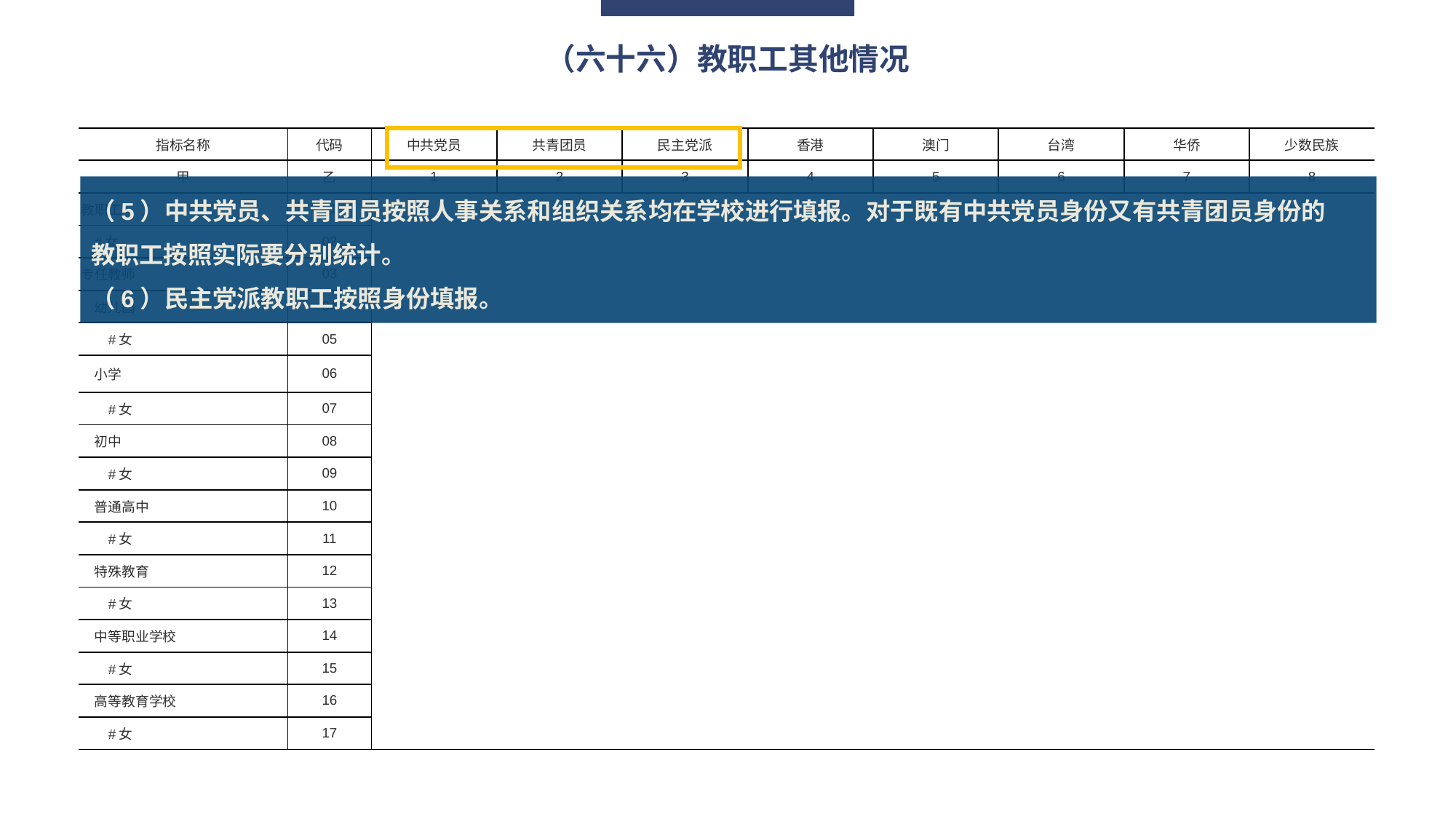

（六十六）教职工其他情况
| 指标名称 | 代码 | 中共党员 | 共青团员 | 民主党派 | 香港 | 澳门 | 台湾 | 华侨 | 少数民族 |
| --- | --- | --- | --- | --- | --- | --- | --- | --- | --- |
| 甲 | 乙 | 1 | 2 | 3 | 4 | 5 | 6 | 7 | 8 |
| 教职工 | 01 |  |  |  |  |  |  |  |  |
| #女 | 02 |  |  |  |  |  |  |  |  |
| 专任教师 | 03 |  |  |  |  |  |  |  |  |
| 幼儿园 | 04 |  |  |  |  |  |  |  |  |
| #女 | 05 |  |  |  |  |  |  |  |  |
| 小学 | 06 |  |  |  |  |  |  |  |  |
| #女 | 07 |  |  |  |  |  |  |  |  |
| 初中 | 08 |  |  |  |  |  |  |  |  |
| #女 | 09 |  |  |  |  |  |  |  |  |
| 普通高中 | 10 |  |  |  |  |  |  |  |  |
| #女 | 11 |  |  |  |  |  |  |  |  |
| 特殊教育 | 12 |  |  |  |  |  |  |  |  |
| #女 | 13 |  |  |  |  |  |  |  |  |
| 中等职业学校 | 14 |  |  |  |  |  |  |  |  |
| #女 | 15 |  |  |  |  |  |  |  |  |
| 高等教育学校 | 16 |  |  |  |  |  |  |  |  |
| #女 | 17 |  |  |  |  |  |  |  |  |

（5）中共党员、共青团员按照人事关系和组织关系均在学校进行填报。对于既有中共党员身份又有共青团员身份的教职工按照实际要分别统计。
（6）民主党派教职工按照身份填报。